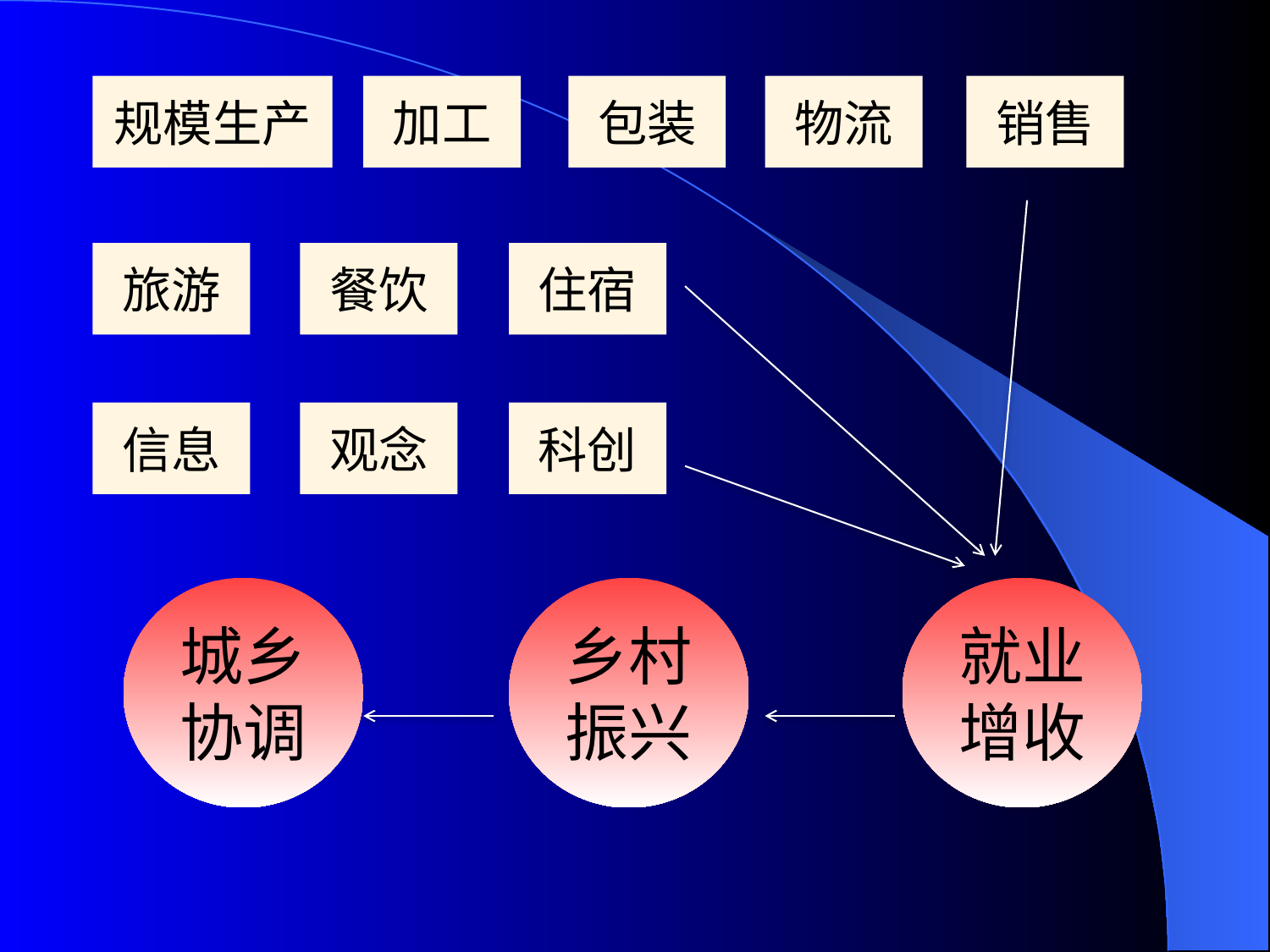

规模生产
加工
包装
物流
销售
旅游
餐饮
住宿
信息
观念
科创
城乡
协调
乡村
振兴
就业
增收